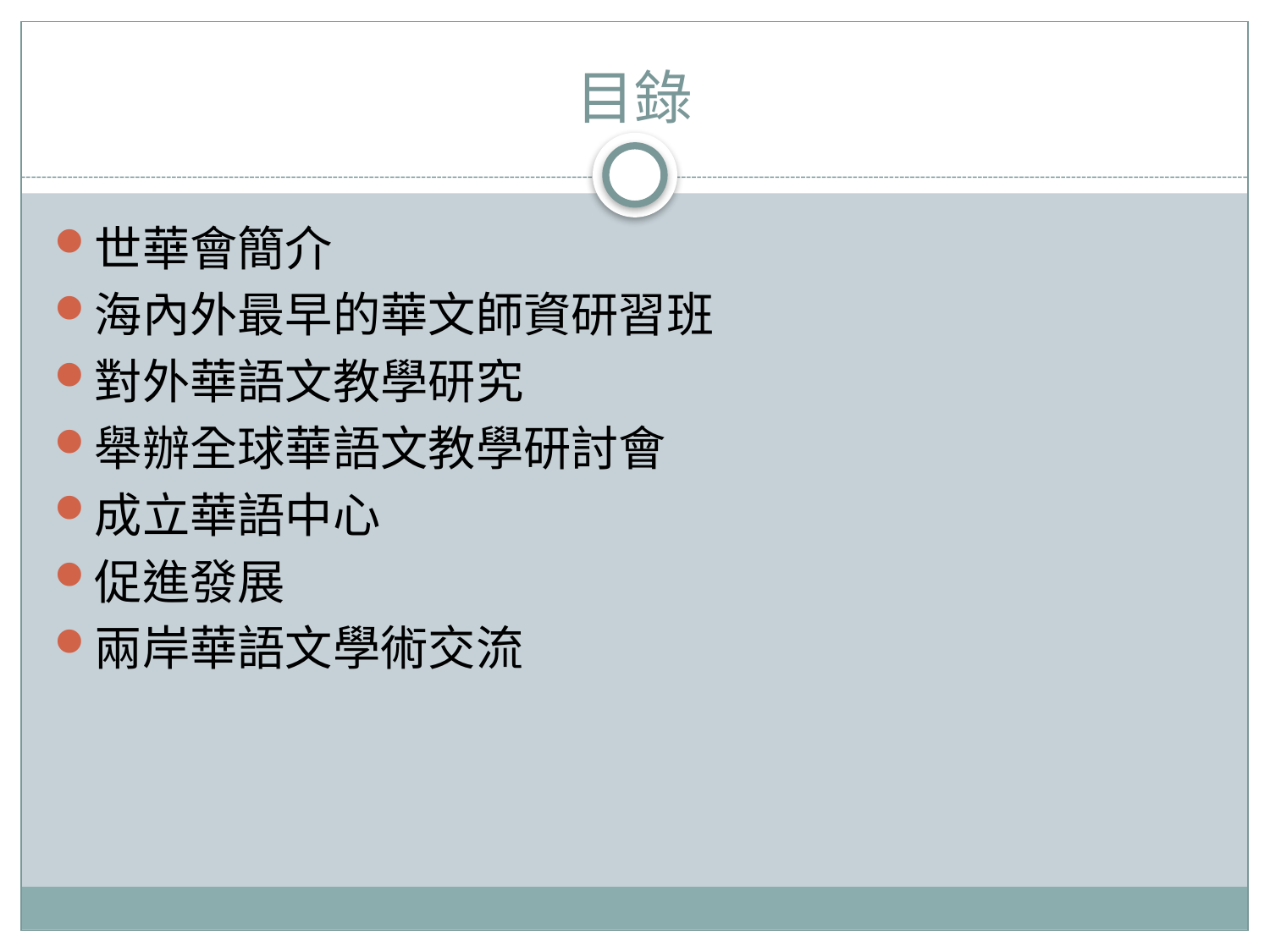

# 目錄
世華會簡介
海內外最早的華文師資研習班
對外華語文教學研究
舉辦全球華語文教學研討會
成立華語中心
促進發展
兩岸華語文學術交流